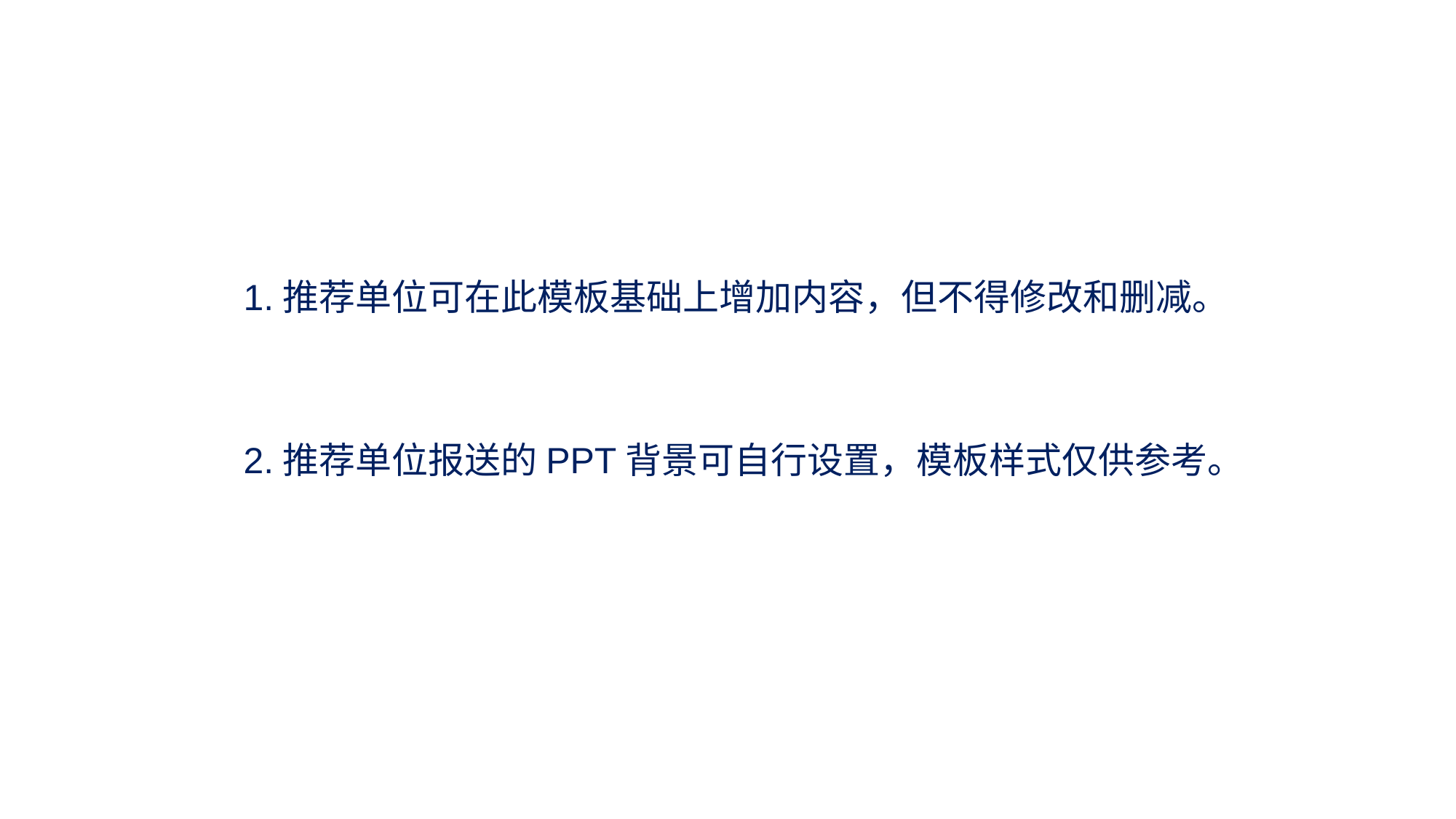

1.推荐单位可在此模板基础上增加内容，但不得修改和删减。
2.推荐单位报送的PPT背景可自行设置，模板样式仅供参考。